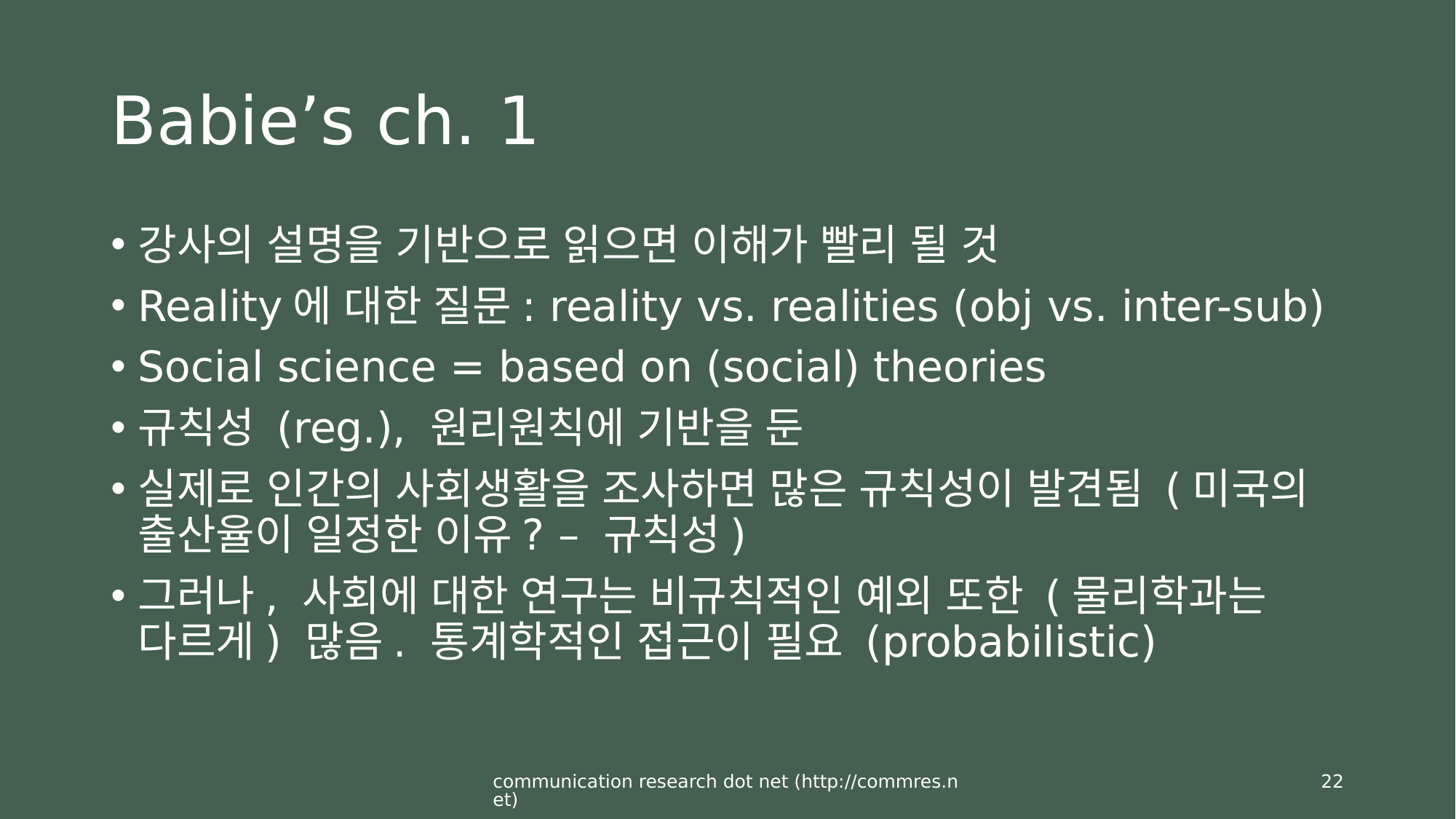

# Babie’s ch. 1
강사의 설명을 기반으로 읽으면 이해가 빨리 될 것
Reality에 대한 질문: reality vs. realities (obj vs. inter-sub)
Social science = based on (social) theories
규칙성 (reg.), 원리원칙에 기반을 둔
실제로 인간의 사회생활을 조사하면 많은 규칙성이 발견됨 (미국의 출산율이 일정한 이유? – 규칙성)
그러나, 사회에 대한 연구는 비규칙적인 예외 또한 (물리학과는 다르게) 많음. 통계학적인 접근이 필요 (probabilistic)

communication research dot net (http://commres.net)
22